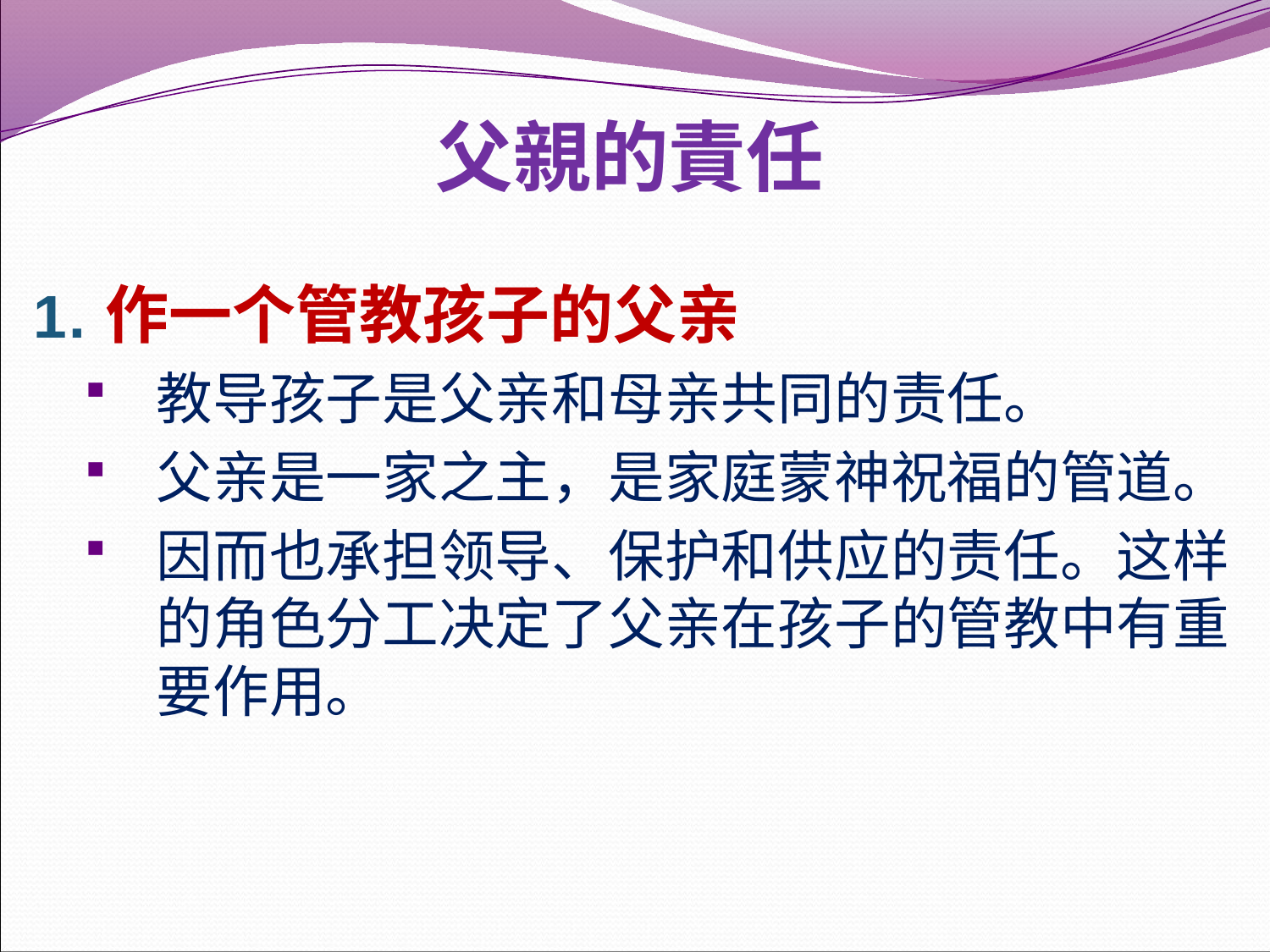

# 父親的責任
作一个管教孩子的父亲
教导孩子是父亲和母亲共同的责任。
父亲是一家之主，是家庭蒙神祝福的管道。
因而也承担领导、保护和供应的责任。这样的角色分工决定了父亲在孩子的管教中有重要作用。